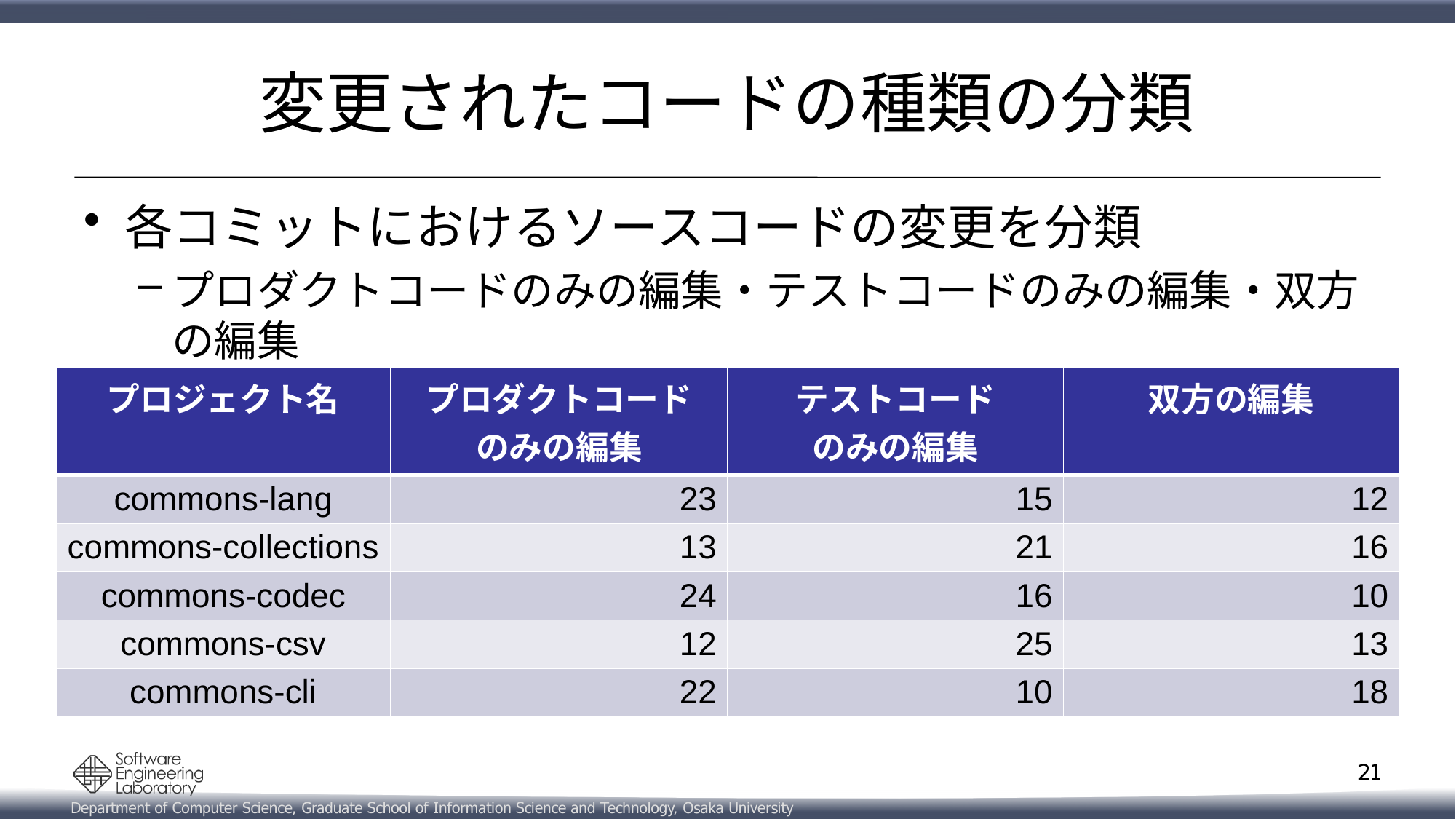

# 変更されたコードの種類の分類
各コミットにおけるソースコードの変更を分類
プロダクトコードのみの編集・テストコードのみの編集・双方の編集

| プロジェクト名 | プロダクトコード のみの編集 | テストコード のみの編集 | 双方の編集 |
| --- | --- | --- | --- |
| commons-lang | 23 | 15 | 12 |
| commons-collections | 13 | 21 | 16 |
| commons-codec | 24 | 16 | 10 |
| commons-csv | 12 | 25 | 13 |
| commons-cli | 22 | 10 | 18 |
21